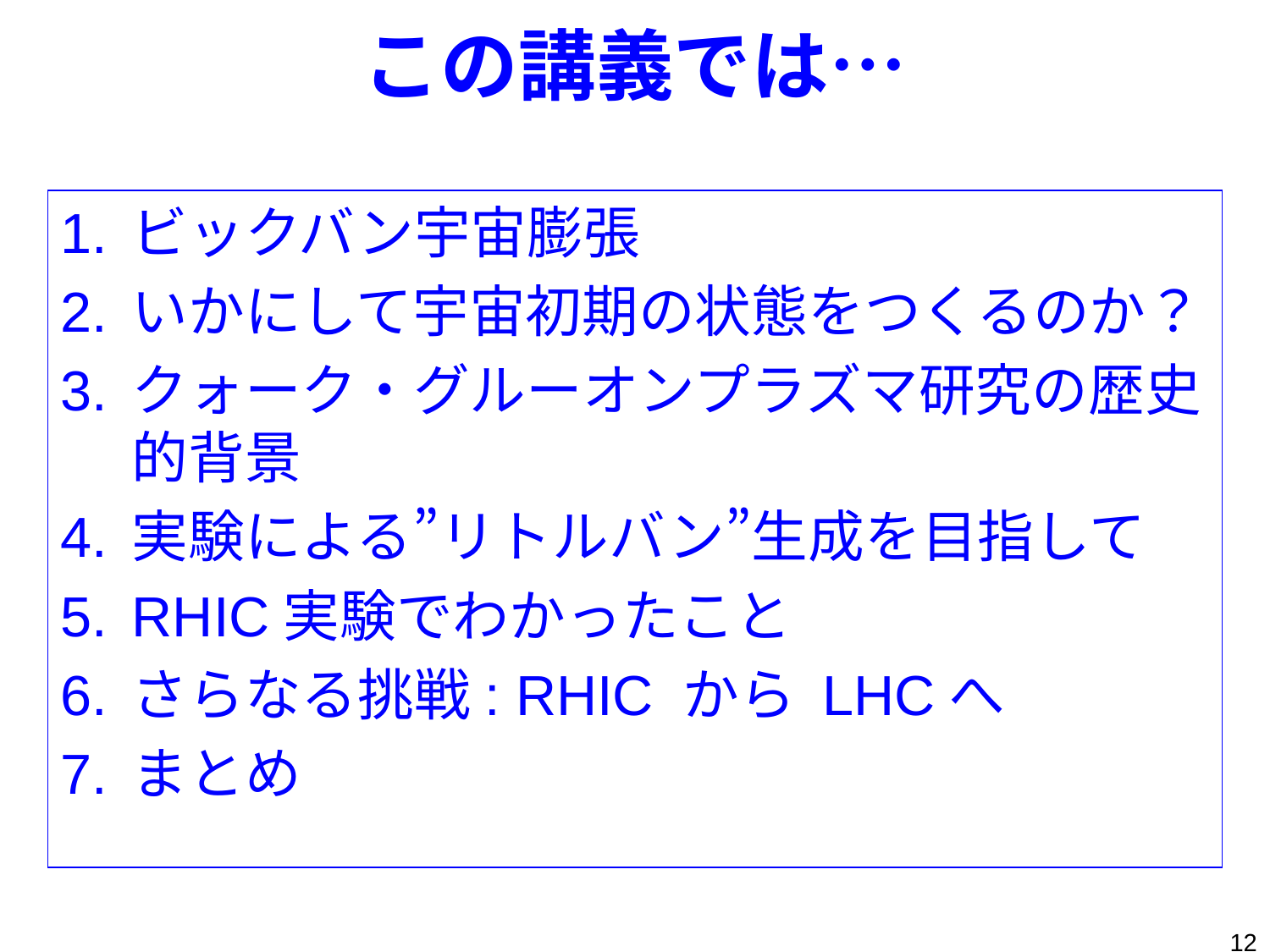

# この講義では…
ビックバン宇宙膨張
いかにして宇宙初期の状態をつくるのか？
クォーク・グルーオンプラズマ研究の歴史的背景
実験による”リトルバン”生成を目指して
RHIC実験でわかったこと
さらなる挑戦: RHIC から LHCへ
まとめ

12